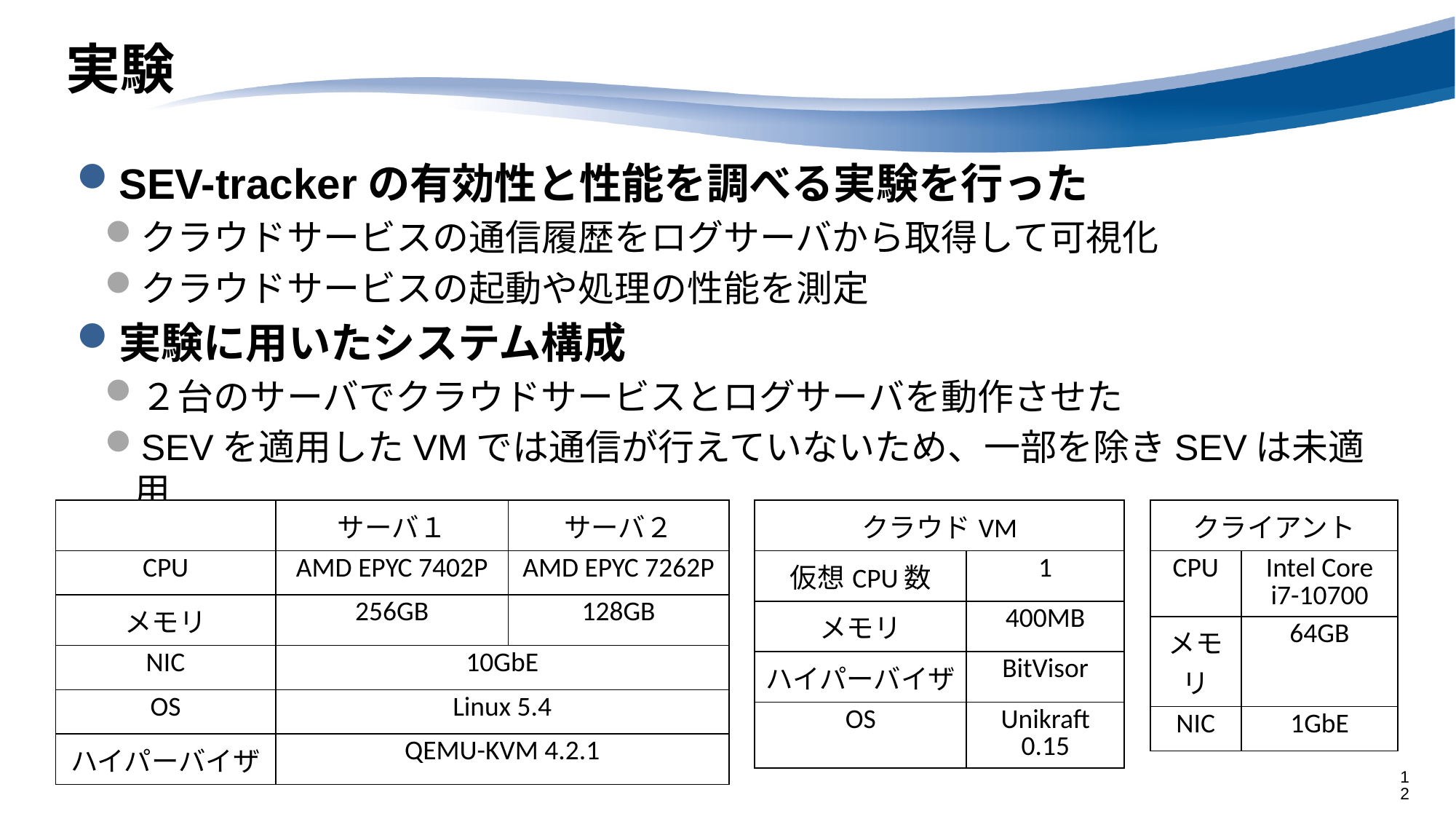

# 実験
SEV-trackerの有効性と性能を調べる実験を行った
クラウドサービスの通信履歴をログサーバから取得して可視化
クラウドサービスの起動や処理の性能を測定
実験に用いたシステム構成
２台のサーバでクラウドサービスとログサーバを動作させた
SEVを適用したVMでは通信が行えていないため、一部を除きSEVは未適用
|  | サーバ１ | サーバ２ |
| --- | --- | --- |
| CPU | AMD EPYC 7402P | AMD EPYC 7262P |
| メモリ | 256GB | 128GB |
| NIC | 10GbE |  |
| OS | Linux 5.4 |  |
| ハイパーバイザ | QEMU-KVM 4.2.1 |  |
| クラウドVM |  |
| --- | --- |
| 仮想CPU数 | 1 |
| メモリ | 400MB |
| ハイパーバイザ | BitVisor |
| OS | Unikraft 0.15 |
| クライアント |  |
| --- | --- |
| CPU | Intel Core i7-10700 |
| メモリ | 64GB |
| NIC | 1GbE |
12